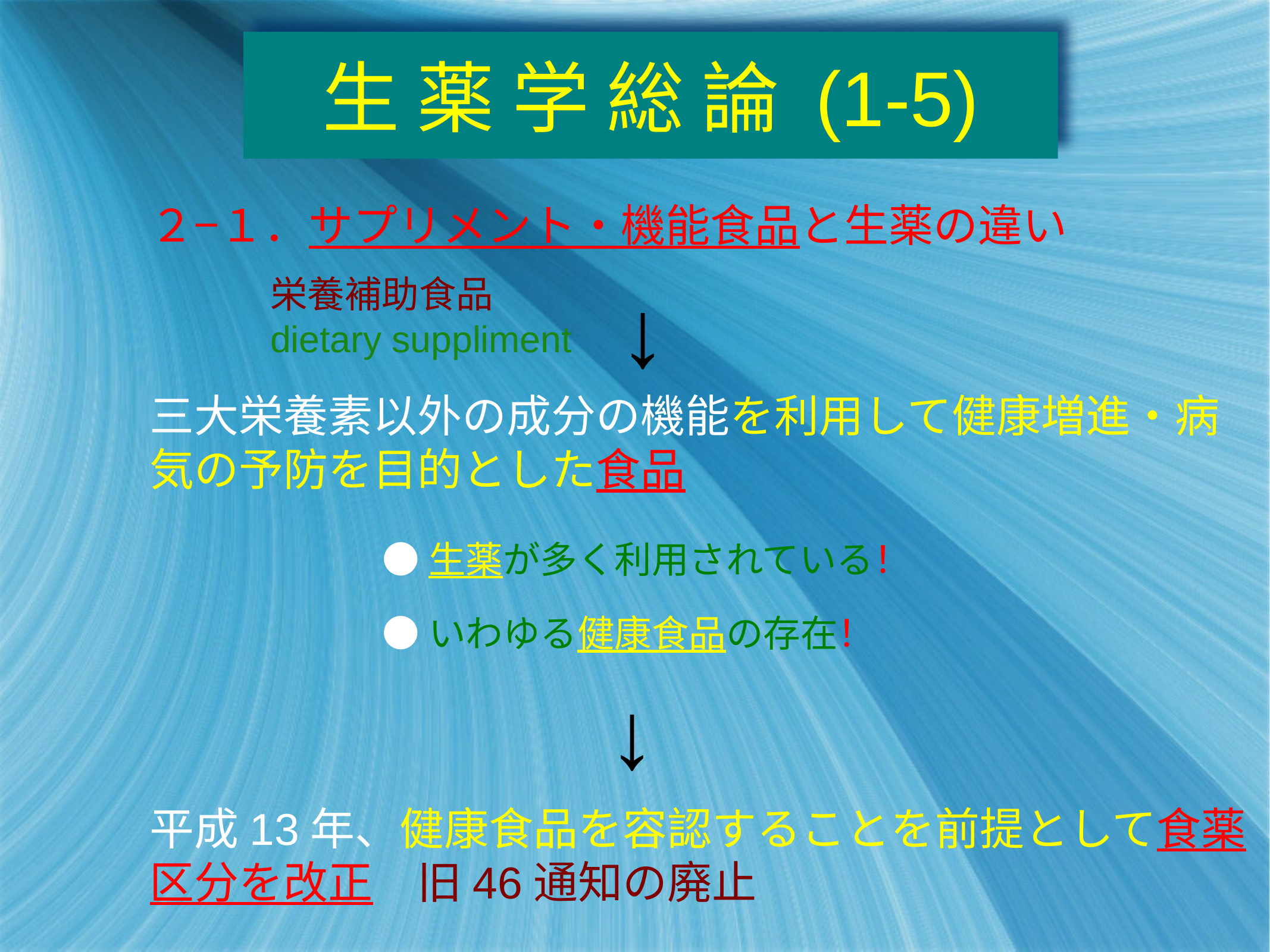

# 生 薬 学 総 論 (1-5)
２−１．サプリメント・機能食品と生薬の違い
栄養補助食品
dietary suppliment
↓
三大栄養素以外の成分の機能を利用して健康増進・病気の予防を目的とした食品
●生薬が多く利用されている！
●いわゆる健康食品の存在！
↓
平成13年、健康食品を容認することを前提として食薬区分を改正　旧46通知の廃止